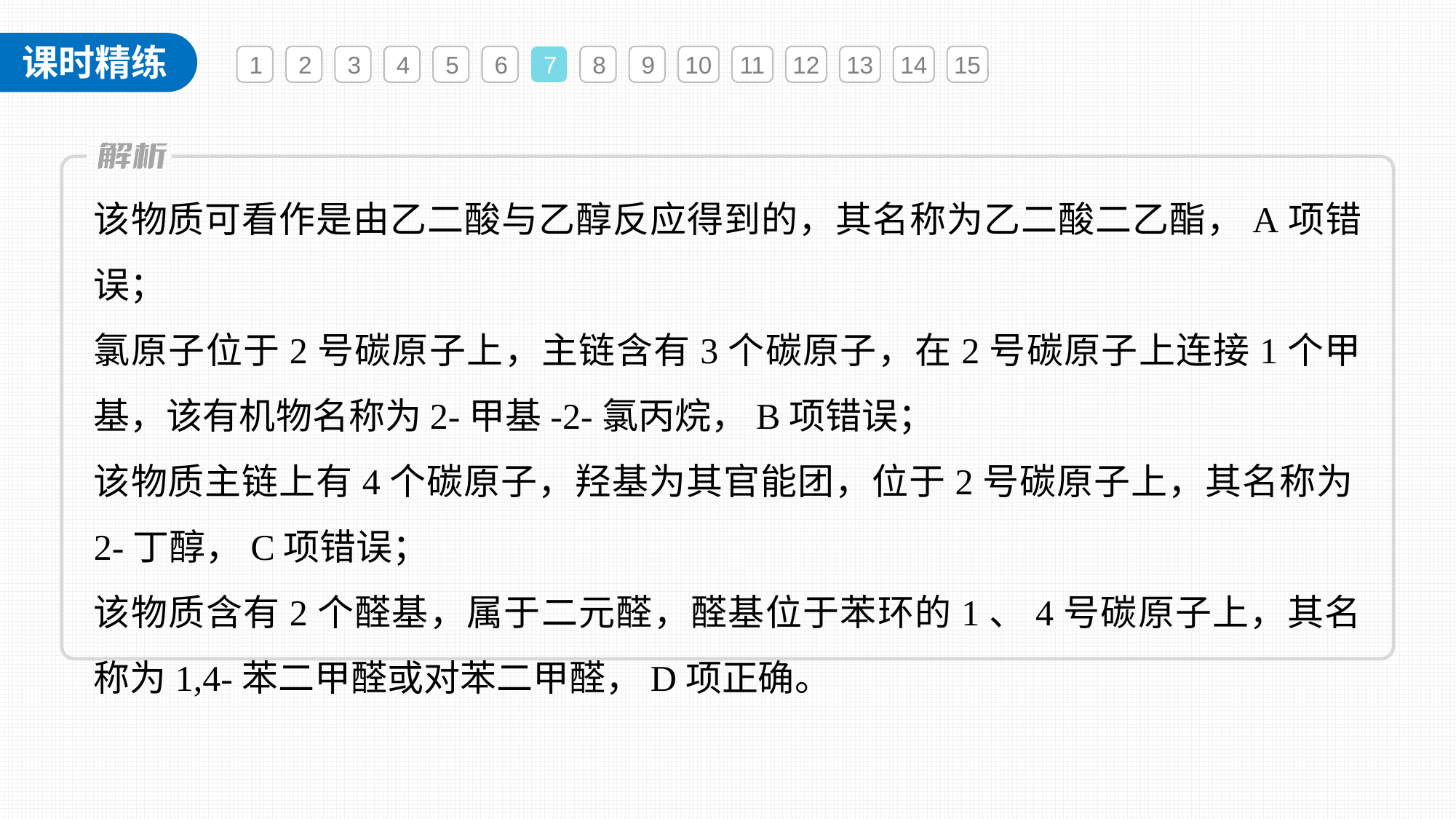

1
2
3
4
5
6
7
8
9
10
11
12
13
14
15

该物质可看作是由乙二酸与乙醇反应得到的，其名称为乙二酸二乙酯，A项错误；
氯原子位于2号碳原子上，主链含有3个碳原子，在2号碳原子上连接1个甲基，该有机物名称为2-甲基-2-氯丙烷，B项错误；
该物质主链上有4个碳原子，羟基为其官能团，位于2号碳原子上，其名称为2-丁醇，C项错误；
该物质含有2个醛基，属于二元醛，醛基位于苯环的1、4号碳原子上，其名称为1,4-苯二甲醛或对苯二甲醛，D项正确。